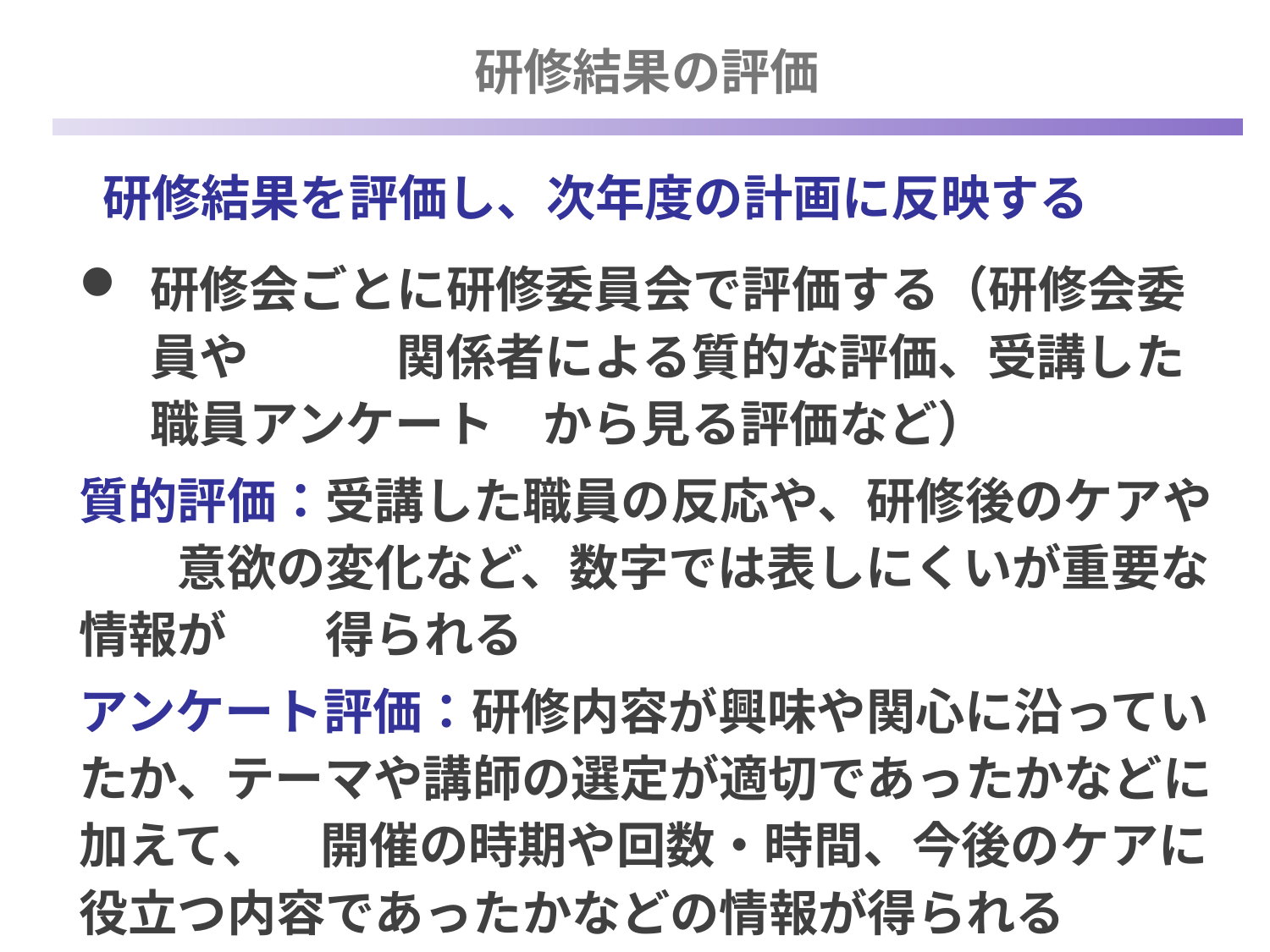

研修結果の評価

研修結果を評価し、次年度の計画に反映する
研修会ごとに研修委員会で評価する（研修会委員や　　　関係者による質的な評価、受講した職員アンケート　から見る評価など）
質的評価：受講した職員の反応や、研修後のケアや　　意欲の変化など、数字では表しにくいが重要な情報が　　得られる
アンケート評価：研修内容が興味や関心に沿っていたか、テーマや講師の選定が適切であったかなどに加えて、　開催の時期や回数・時間、今後のケアに役立つ内容であったかなどの情報が得られる